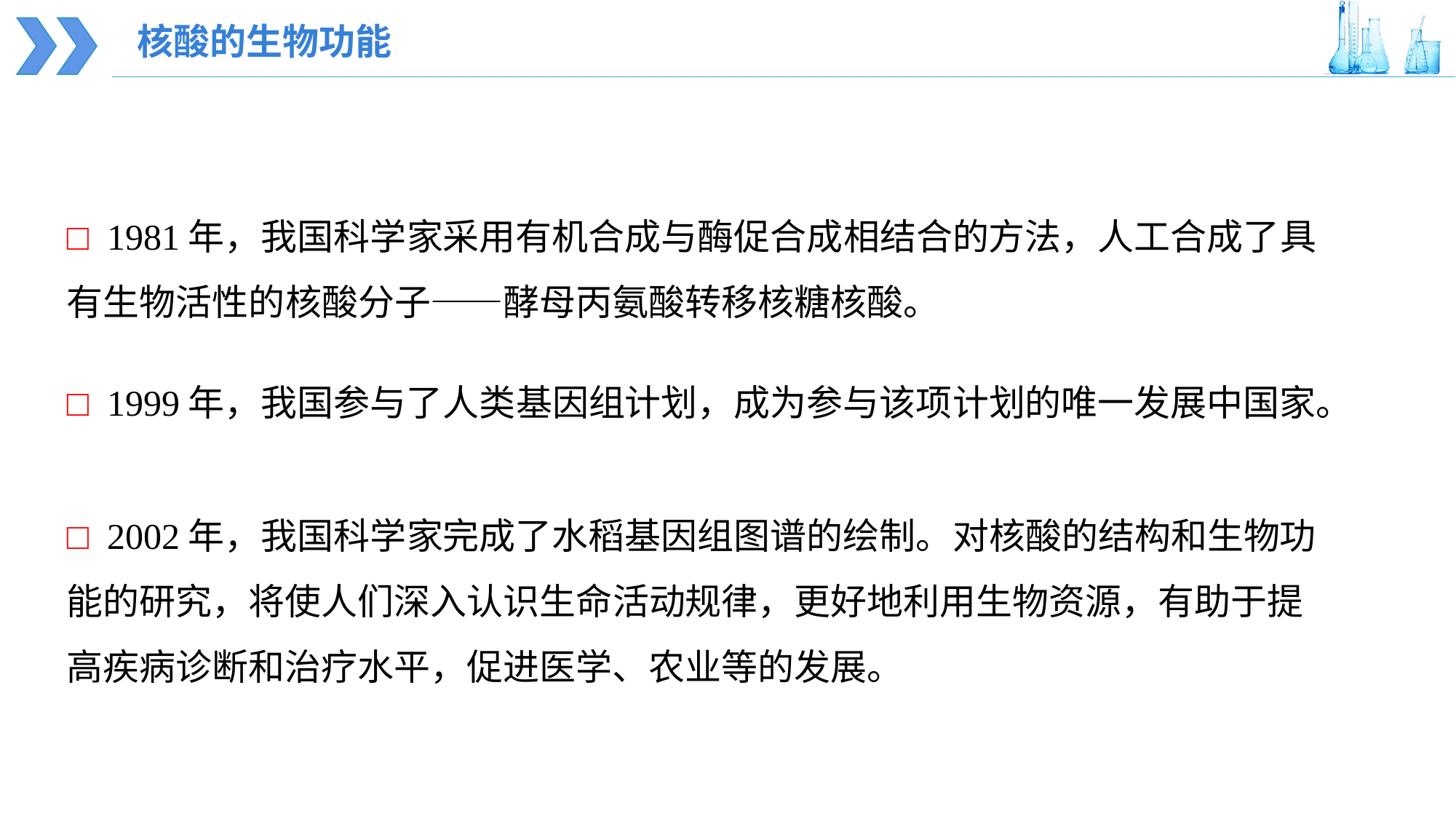

核酸的生物功能
□  1981年，我国科学家采用有机合成与酶促合成相结合的方法，人工合成了具有生物活性的核酸分子——酵母丙氨酸转移核糖核酸。
□  1999年，我国参与了人类基因组计划，成为参与该项计划的唯一发展中国家。
□  2002年，我国科学家完成了水稻基因组图谱的绘制。对核酸的结构和生物功能的研究，将使人们深入认识生命活动规律，更好地利用生物资源，有助于提高疾病诊断和治疗水平，促进医学、农业等的发展。